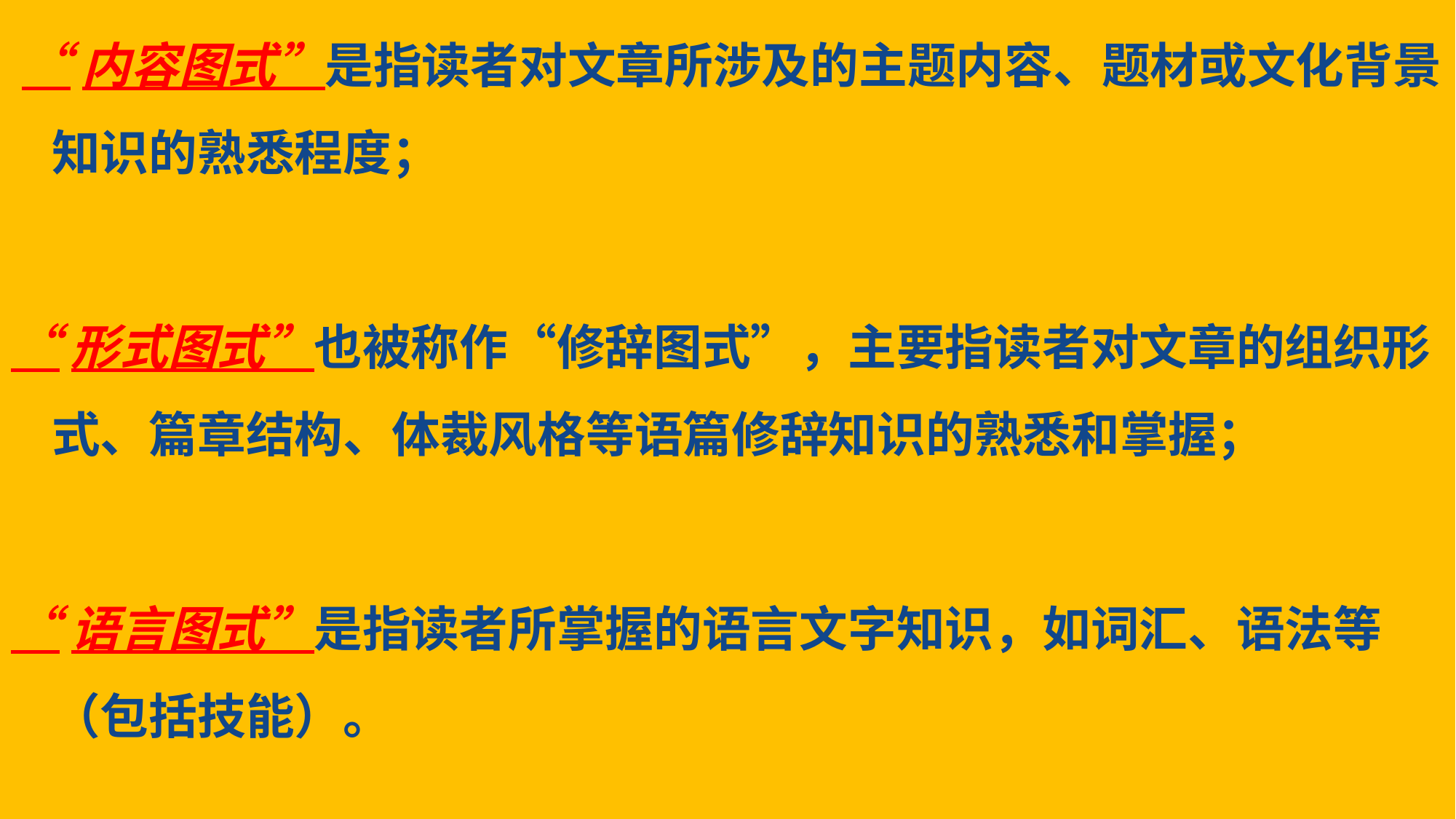

“内容图式”是指读者对文章所涉及的主题内容、题材或文化背景知识的熟悉程度；

“形式图式”也被称作“修辞图式”，主要指读者对文章的组织形式、篇章结构、体裁风格等语篇修辞知识的熟悉和掌握；

“语言图式”是指读者所掌握的语言文字知识，如词汇、语法等（包括技能）。